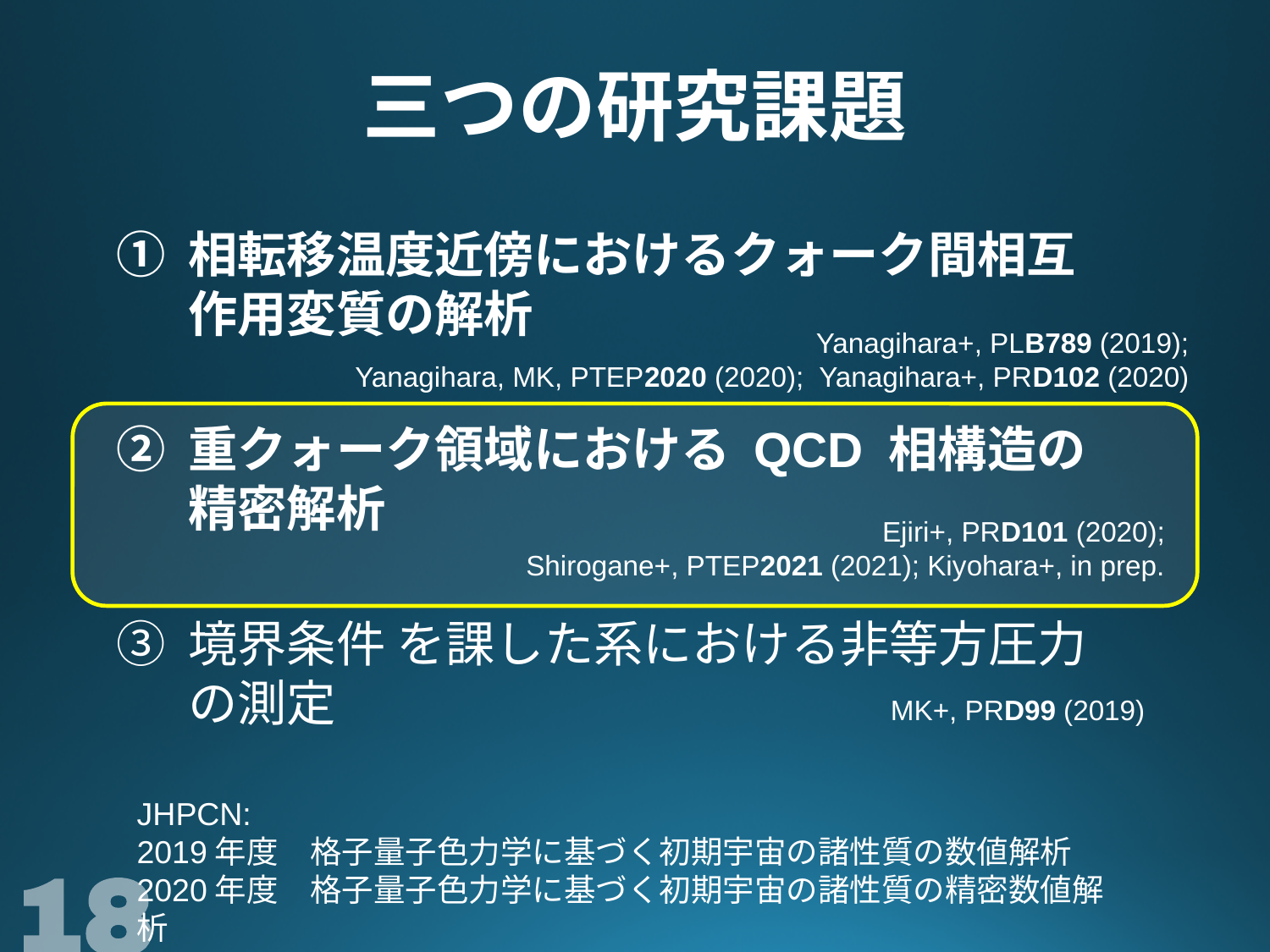

# 三つの研究課題
相転移温度近傍におけるクォーク間相互作用変質の解析

重クォーク領域における QCD 相構造の精密解析

境界条件 を課した系における非等方圧力の測定
Yanagihara+, PLB789 (2019);
Yanagihara, MK, PTEP2020 (2020);  Yanagihara+, PRD102 (2020)

Ejiri+, PRD101 (2020);
Shirogane+, PTEP2021 (2021); Kiyohara+, in prep.
MK+, PRD99 (2019)
JHPCN:
2019年度　格子量子色力学に基づく初期宇宙の諸性質の数値解析
2020年度　格子量子色力学に基づく初期宇宙の諸性質の精密数値解析
18